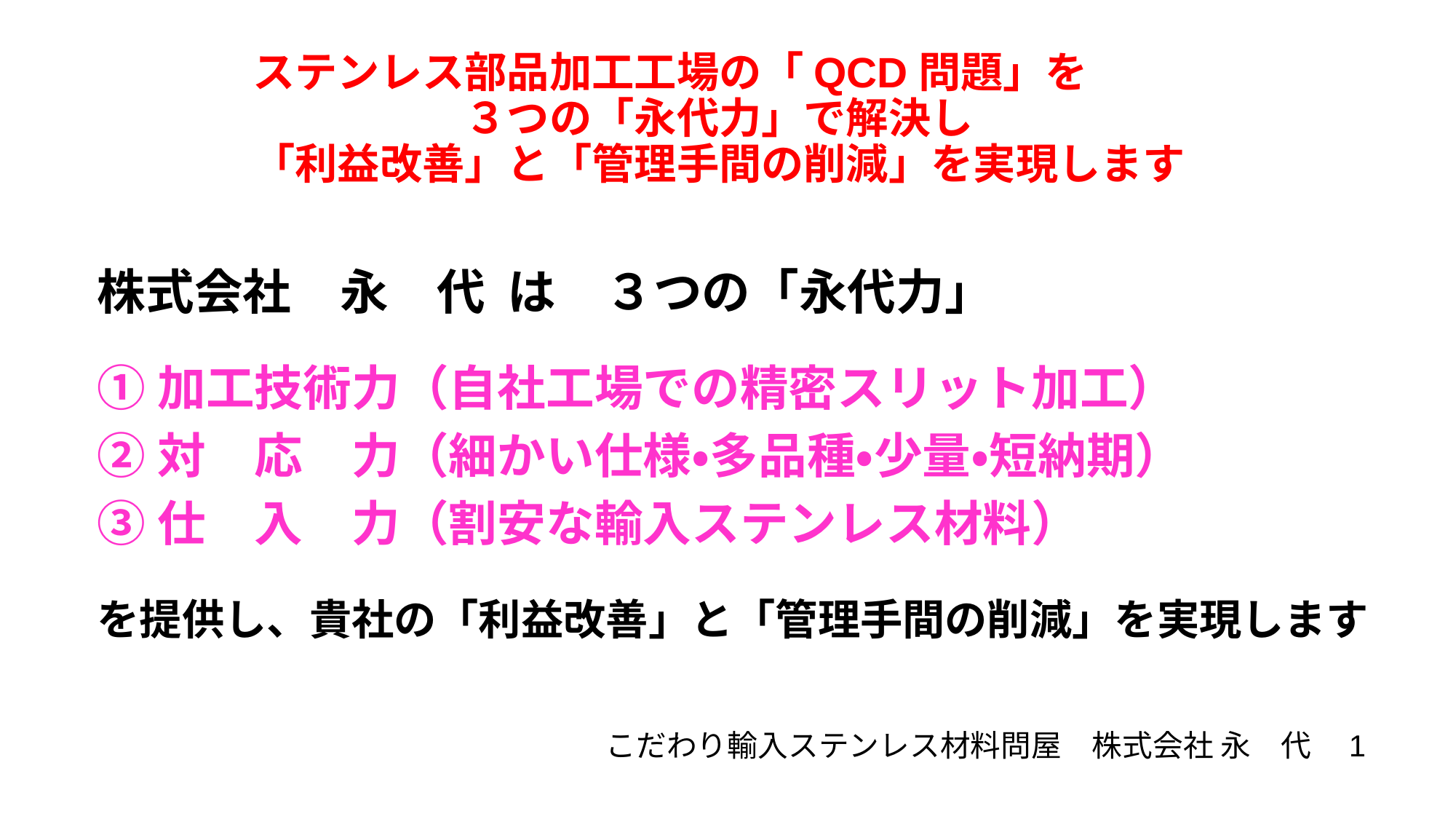

# ステンレス部品加工工場の「QCD問題」を 　　　　　３つの「永代力」で解決し 「利益改善」と「管理手間の削減」を実現します

株式会社　永　代  は　３つの「永代力」

①加工技術力（自社工場での精密スリット加工）
②対　応　力（細かい仕様・多品種・少量・短納期）
③仕　入　力（割安な輸入ステンレス材料）

を提供し、貴社の「利益改善」と「管理手間の削減」を実現します

　　　　　　　　　　　　こだわり輸入ステンレス材料問屋　株式会社 永　代　1